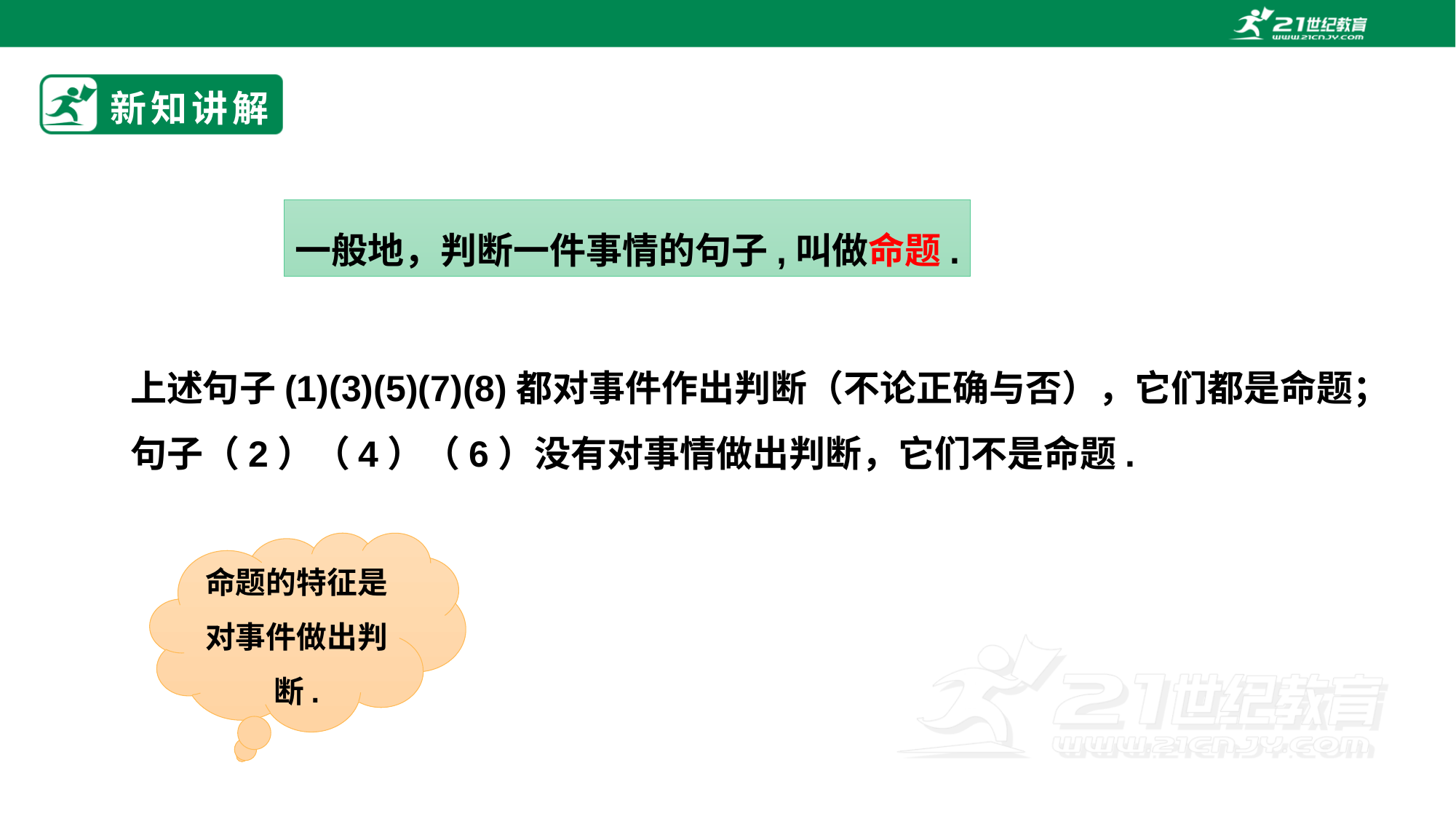

# 新知讲解
一般地，判断一件事情的句子,叫做命题.
上述句子(1)(3)(5)(7)(8)都对事件作出判断（不论正确与否），它们都是命题；句子（2）（4）（6）没有对事情做出判断，它们不是命题.
命题的特征是对事件做出判断.